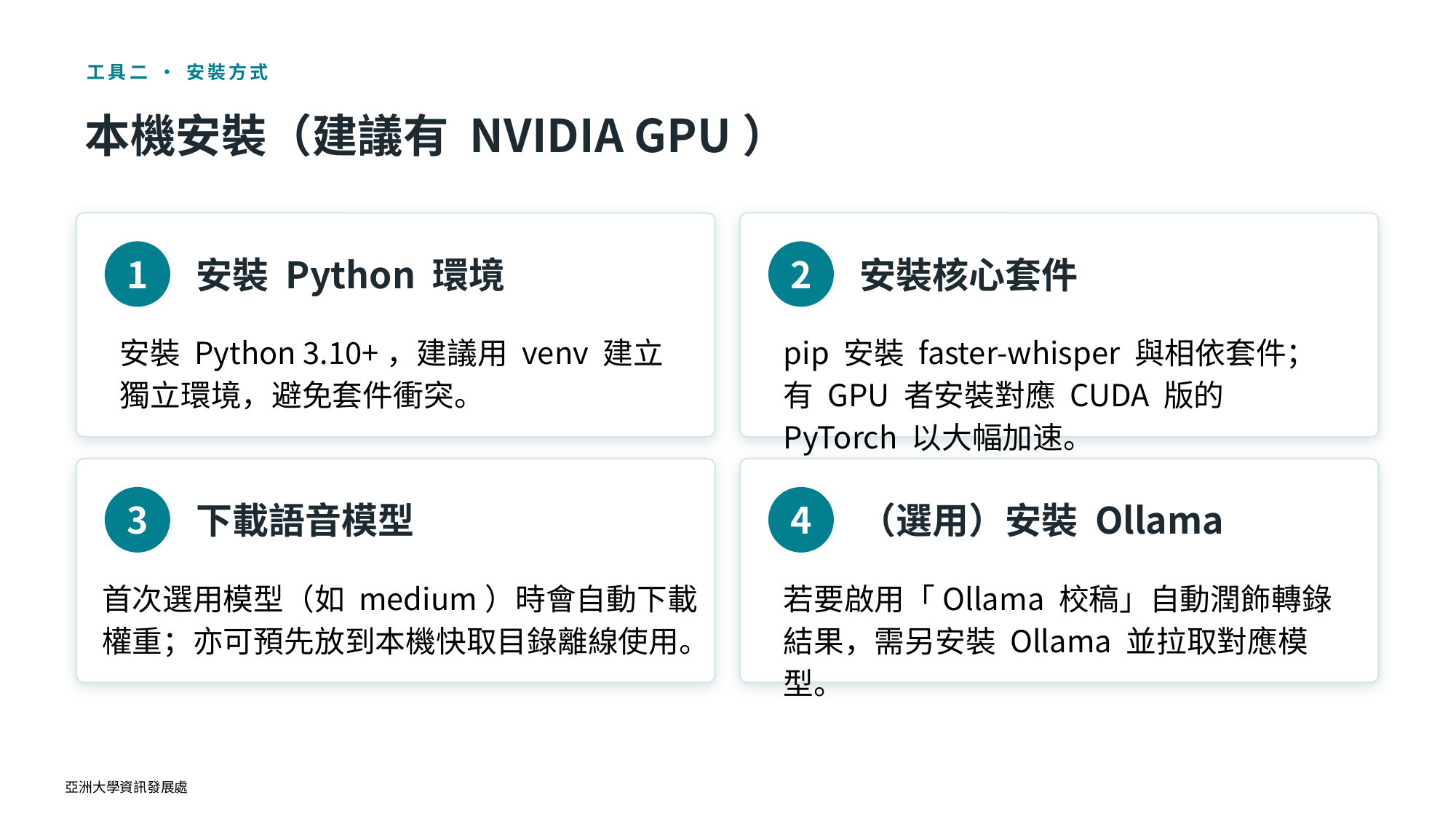

工具二 ‧ 安裝方式
本機安裝（建議有 NVIDIA GPU）

安裝 Python 環境
安裝核心套件

1

2
安裝 Python 3.10+，建議用 venv 建立獨立環境，避免套件衝突。
pip 安裝 faster-whisper 與相依套件；有 GPU 者安裝對應 CUDA 版的 PyTorch 以大幅加速。

下載語音模型
（選用）安裝 Ollama

3

4
首次選用模型（如 medium）時會自動下載權重；亦可預先放到本機快取目錄離線使用。
若要啟用「Ollama 校稿」自動潤飾轉錄結果，需另安裝 Ollama 並拉取對應模型。
亞洲大學資訊發展處